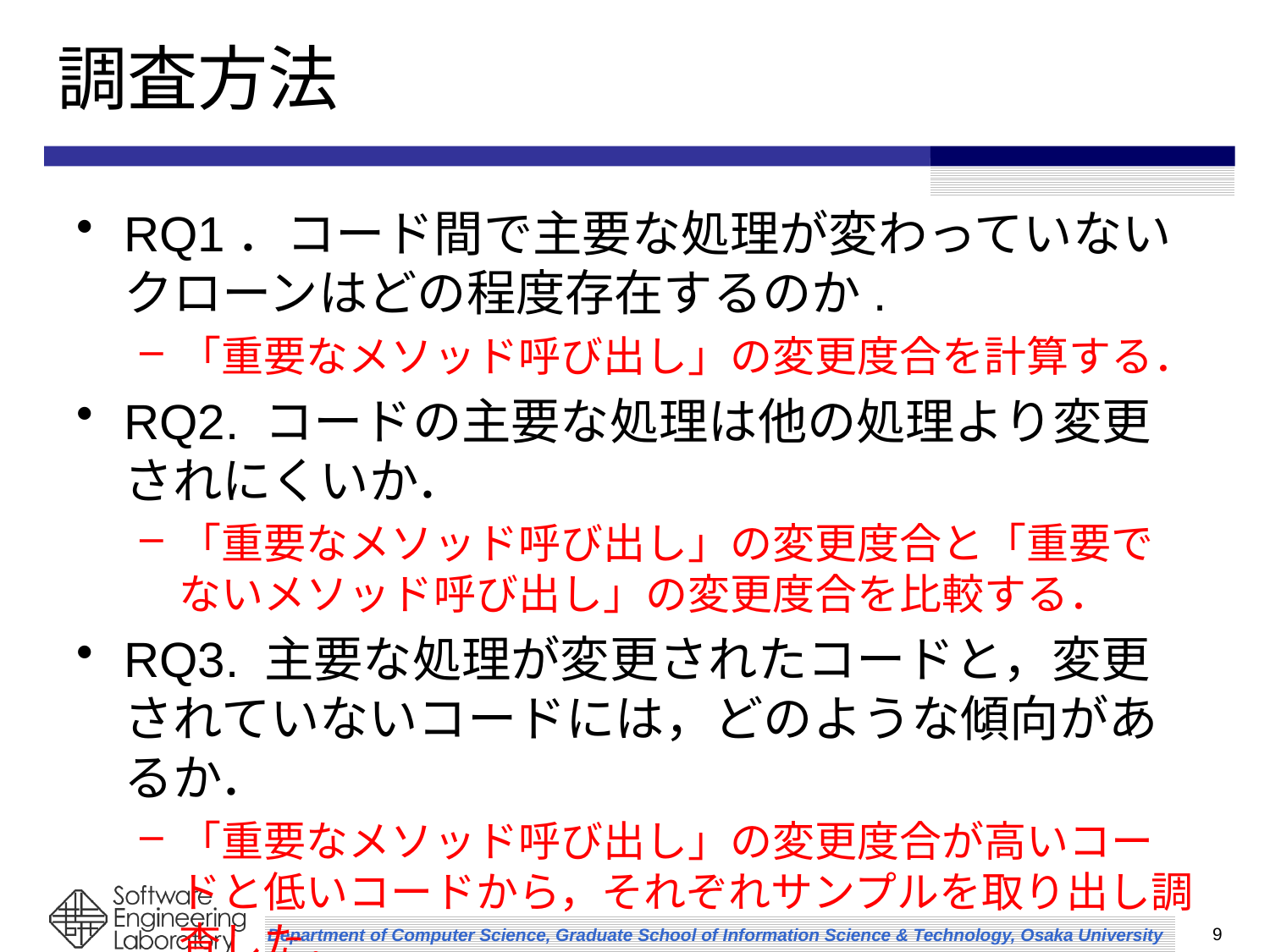

# 調査方法
RQ1．コード間で主要な処理が変わっていないクローンはどの程度存在するのか.
「重要なメソッド呼び出し」の変更度合を計算する．
RQ2. コードの主要な処理は他の処理より変更されにくいか．
「重要なメソッド呼び出し」の変更度合と「重要でないメソッド呼び出し」の変更度合を比較する．
RQ3. 主要な処理が変更されたコードと，変更されていないコードには，どのような傾向があるか．
「重要なメソッド呼び出し」の変更度合が高いコードと低いコードから，それぞれサンプルを取り出し調査した．
9